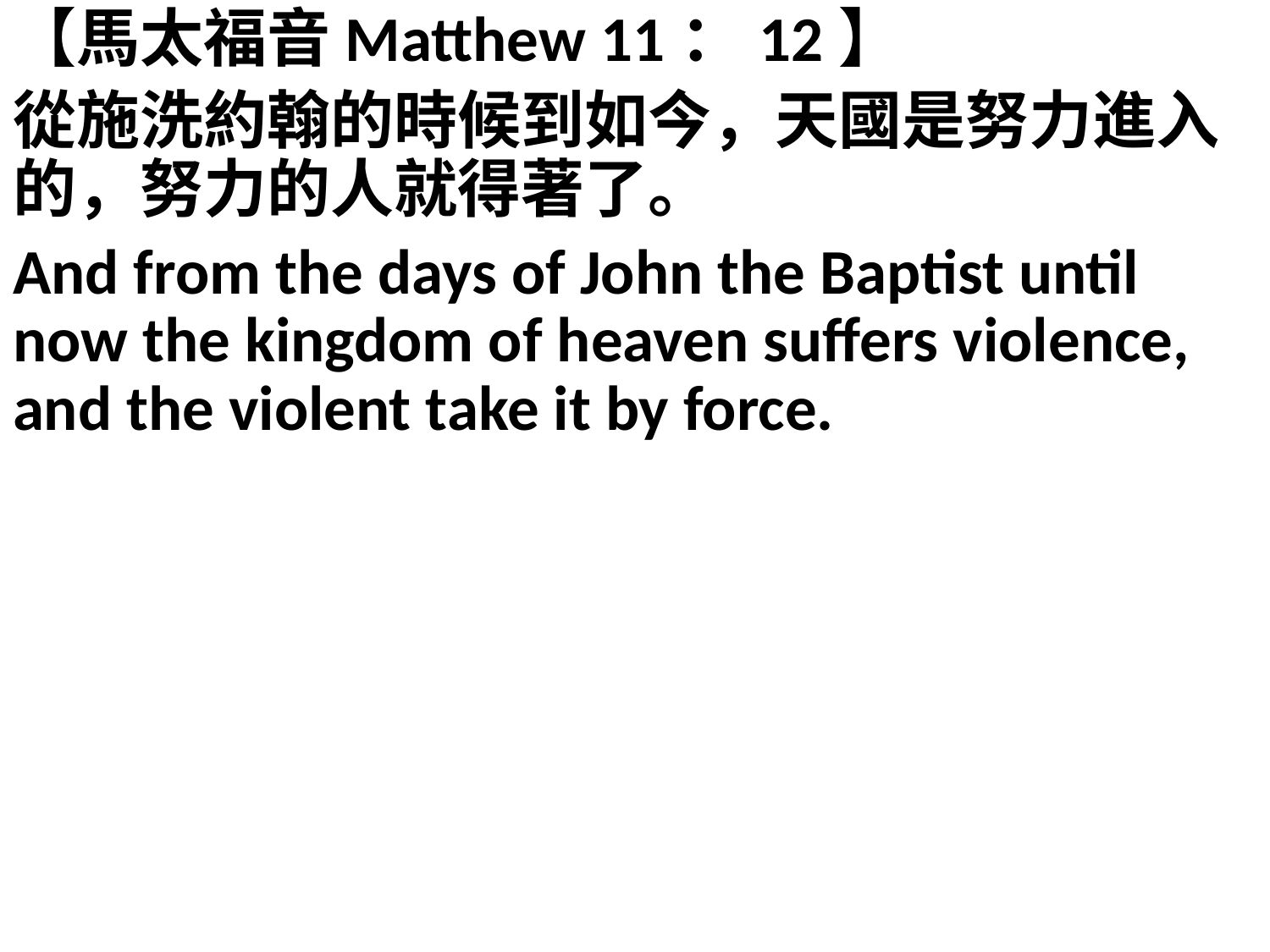

【馬太福音Matthew 11：12】
從施洗約翰的時候到如今，天國是努力進入的，努力的人就得著了。
And from the days of John the Baptist until now the kingdom of heaven suffers violence, and the violent take it by force.